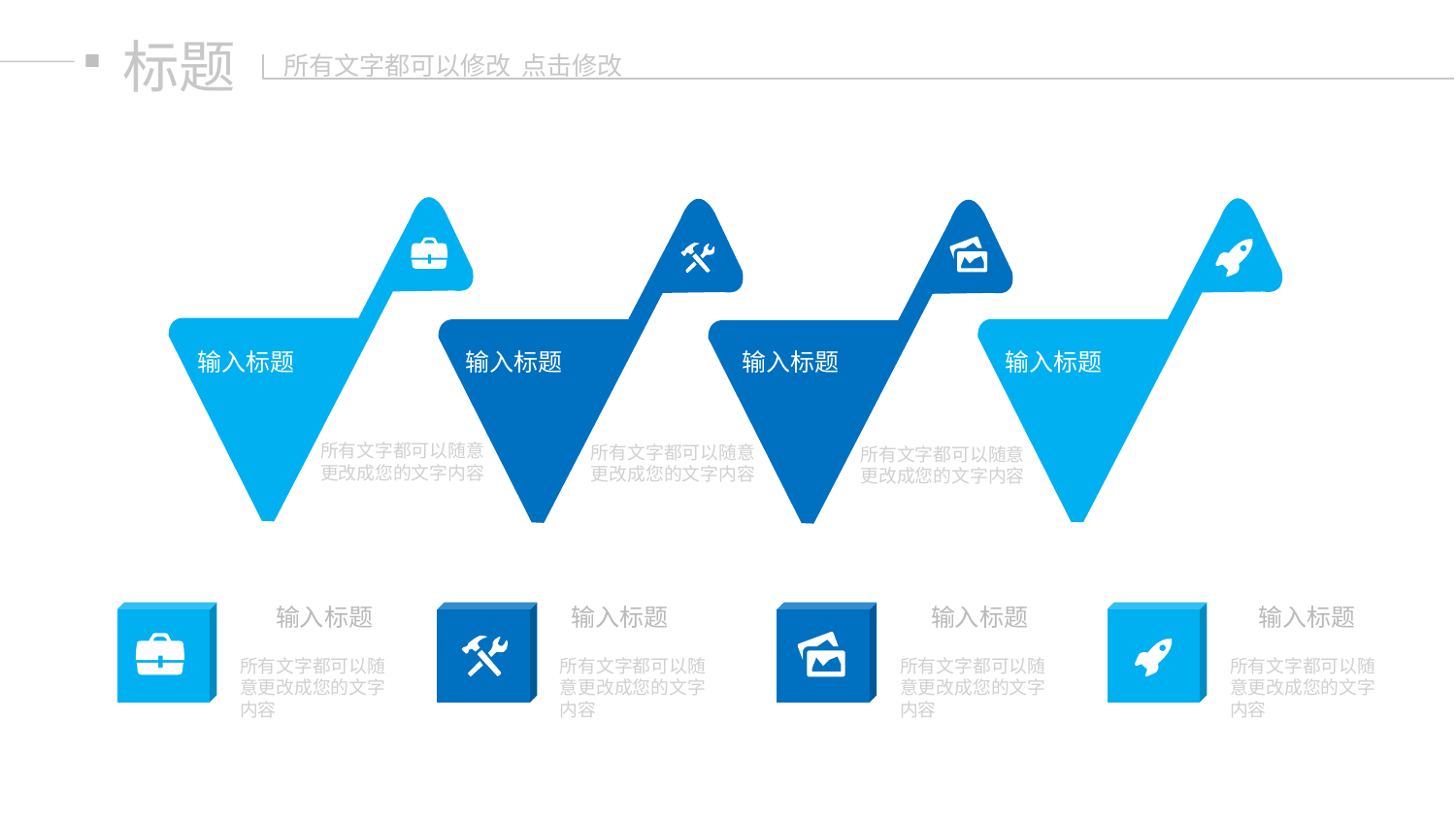

标题
所有文字都可以修改  点击修改

输入标题

输入标题

输入标题

输入标题

所有文字都可以随意更改成您的文字内容

所有文字都可以随意更改成您的文字内容

所有文字都可以随意更改成您的文字内容

输入标题

所有文字都可以随意更改成您的文字内容

输入标题

所有文字都可以随意更改成您的文字内容

输入标题

所有文字都可以随意更改成您的文字内容

输入标题

所有文字都可以随意更改成您的文字内容